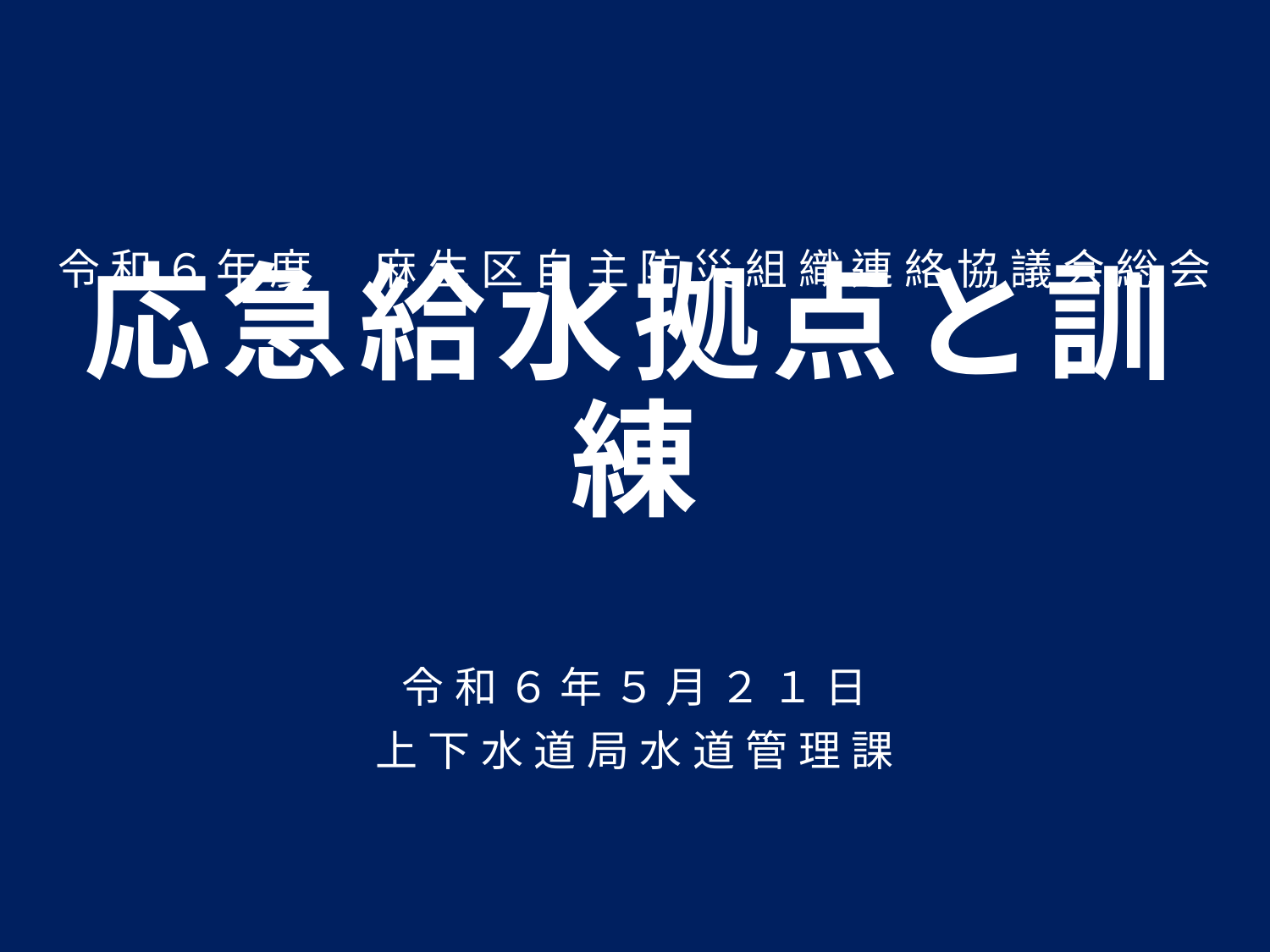

令和６年度　麻生区自主防災組織連絡協議会総会
# 応急給水拠点と訓練
令和６年５月２１日
上下水道局水道管理課